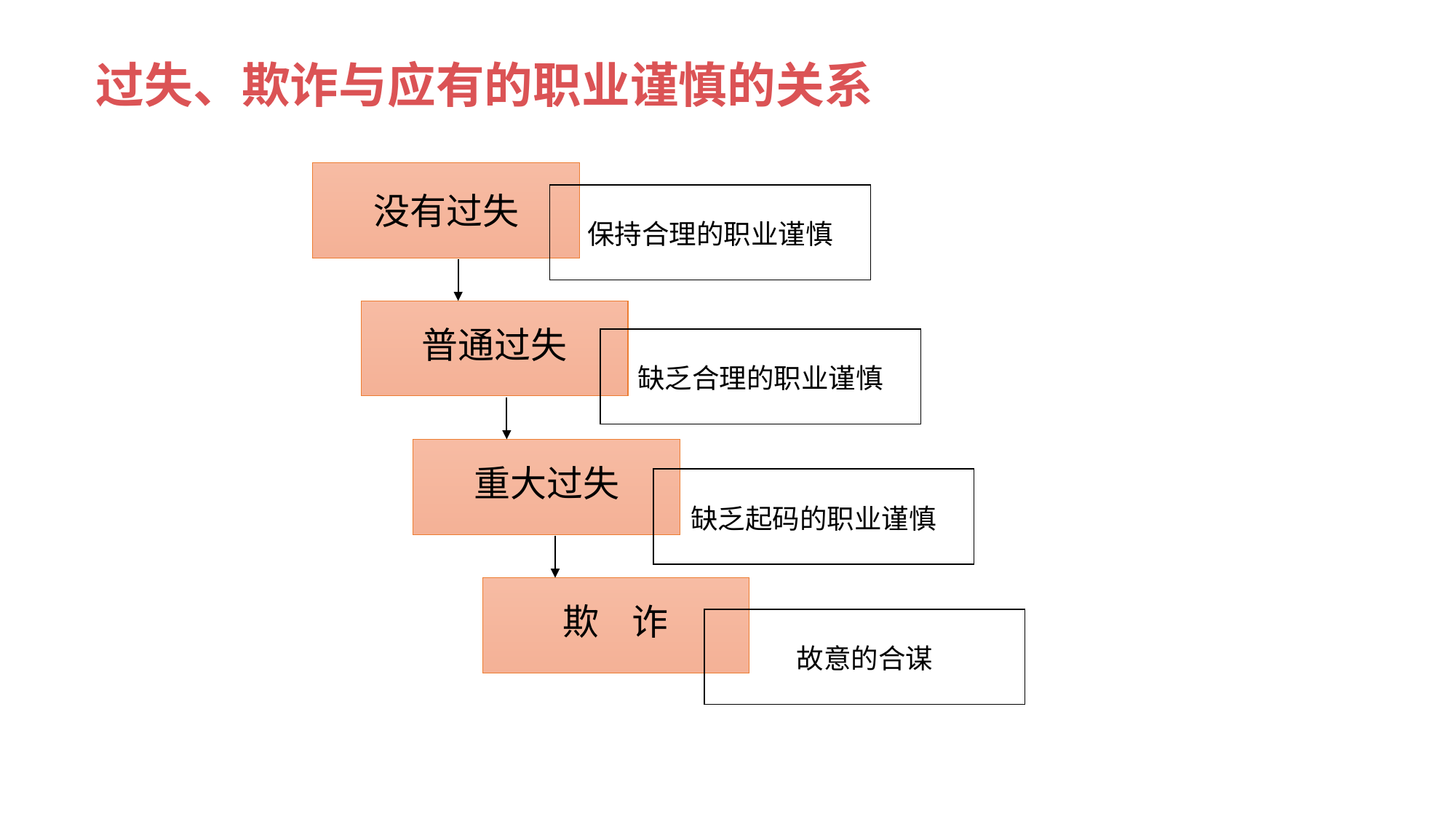

过失、欺诈与应有的职业谨慎的关系
没有过失
保持合理的职业谨慎
普通过失
缺乏合理的职业谨慎
重大过失
缺乏起码的职业谨慎
欺    诈
故意的合谋